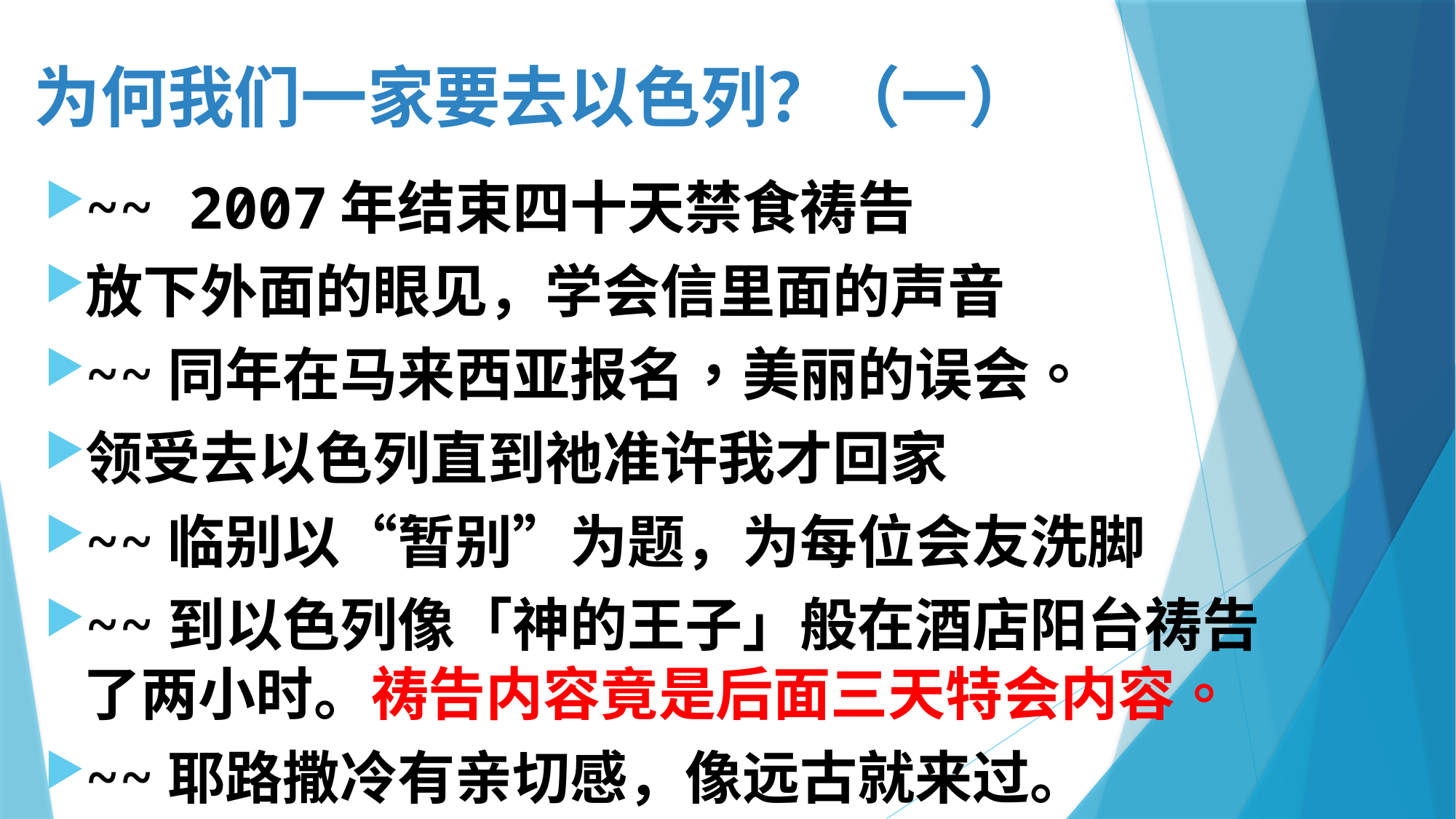

# 为何我们一家要去以色列？（一）
~~ 2007年结束四十天禁食祷告
放下外面的眼见，学会信里面的声音
~~同年在马来西亚报名，美丽的误会。
领受去以色列直到祂准许我才回家
~~临别以“暂别”为题，为每位会友洗脚
~~到以色列像「神的王子」般在酒店阳台祷告了两小时。祷告内容竟是后面三天特会内容。
~~耶路撒冷有亲切感，像远古就来过。